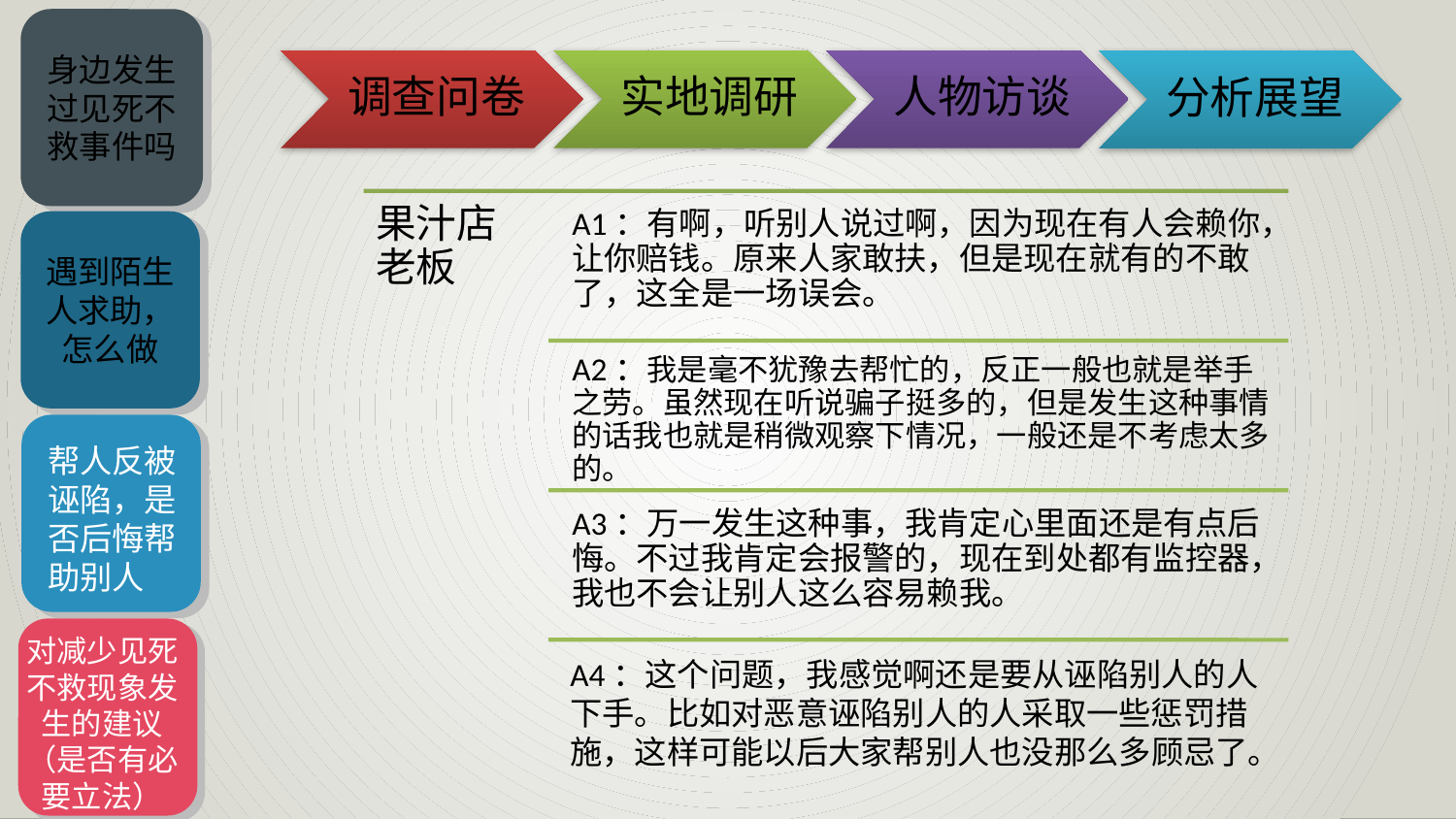

身边发生过见死不救事件吗

调查问卷
实地调研
人物访谈
分析展望
果汁店老板
A1：有啊，听别人说过啊，因为现在有人会赖你，让你赔钱。原来人家敢扶，但是现在就有的不敢了，这全是一场误会。
A2：我是毫不犹豫去帮忙的，反正一般也就是举手之劳。虽然现在听说骗子挺多的，但是发生这种事情的话我也就是稍微观察下情况，一般还是不考虑太多的。
A3：万一发生这种事，我肯定心里面还是有点后悔。不过我肯定会报警的，现在到处都有监控器，我也不会让别人这么容易赖我。
遇到陌生人求助，怎么做

帮人反被诬陷，是否后悔帮助别人

对减少见死不救现象发生的建议（是否有必要立法）
A4：这个问题，我感觉啊还是要从诬陷别人的人下手。比如对恶意诬陷别人的人采取一些惩罚措施，这样可能以后大家帮别人也没那么多顾忌了。